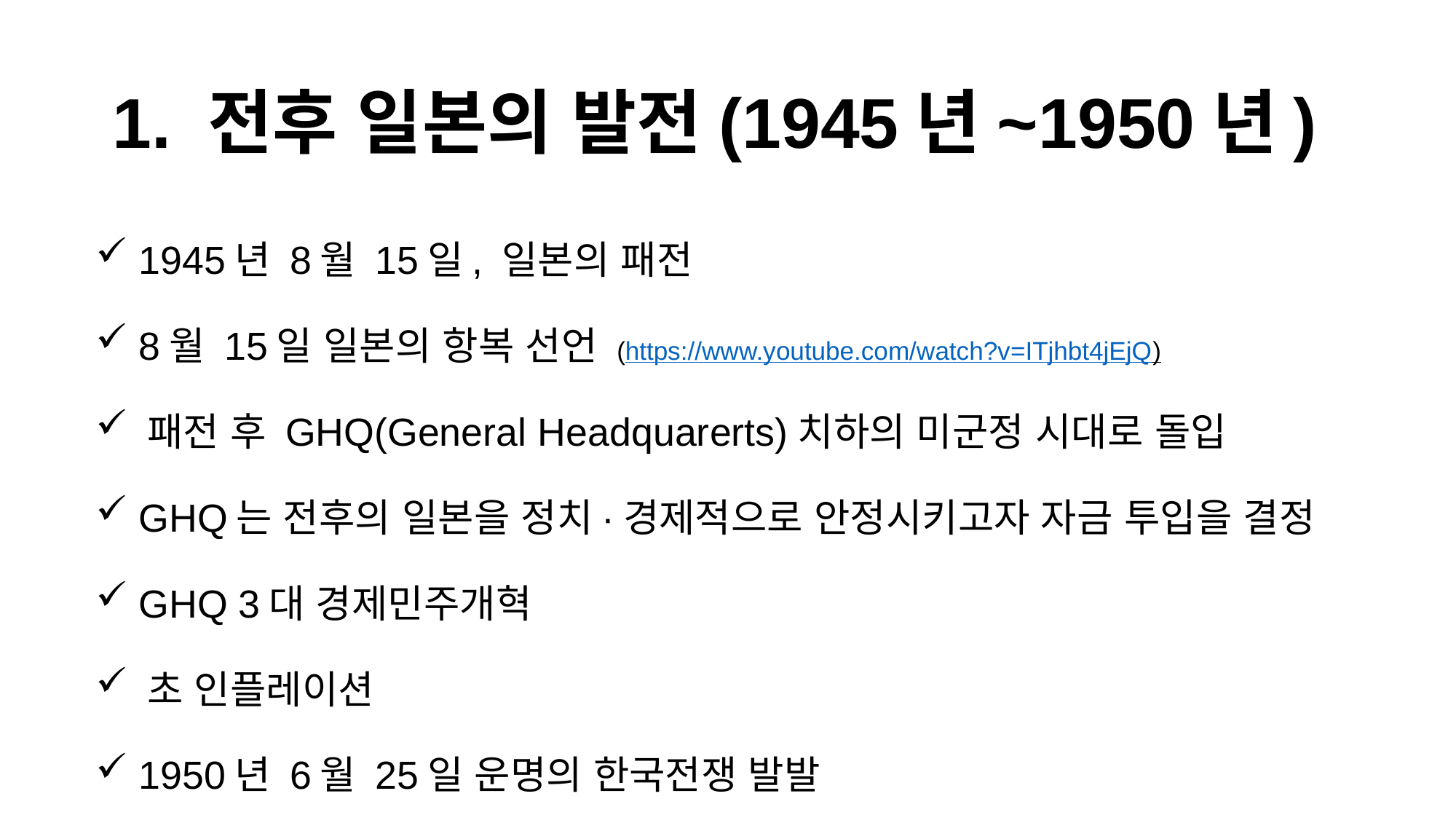

# 1. 전후 일본의 발전(1945년~1950년)
 1945년 8월 15일, 일본의 패전
 8월 15일 일본의 항복 선언 (https://www.youtube.com/watch?v=ITjhbt4jEjQ)
 패전 후 GHQ(General Headquarerts)치하의 미군정 시대로 돌입
 GHQ는 전후의 일본을 정치·경제적으로 안정시키고자 자금 투입을 결정
 GHQ 3대 경제민주개혁
 초 인플레이션
 1950년 6월 25일 운명의 한국전쟁 발발